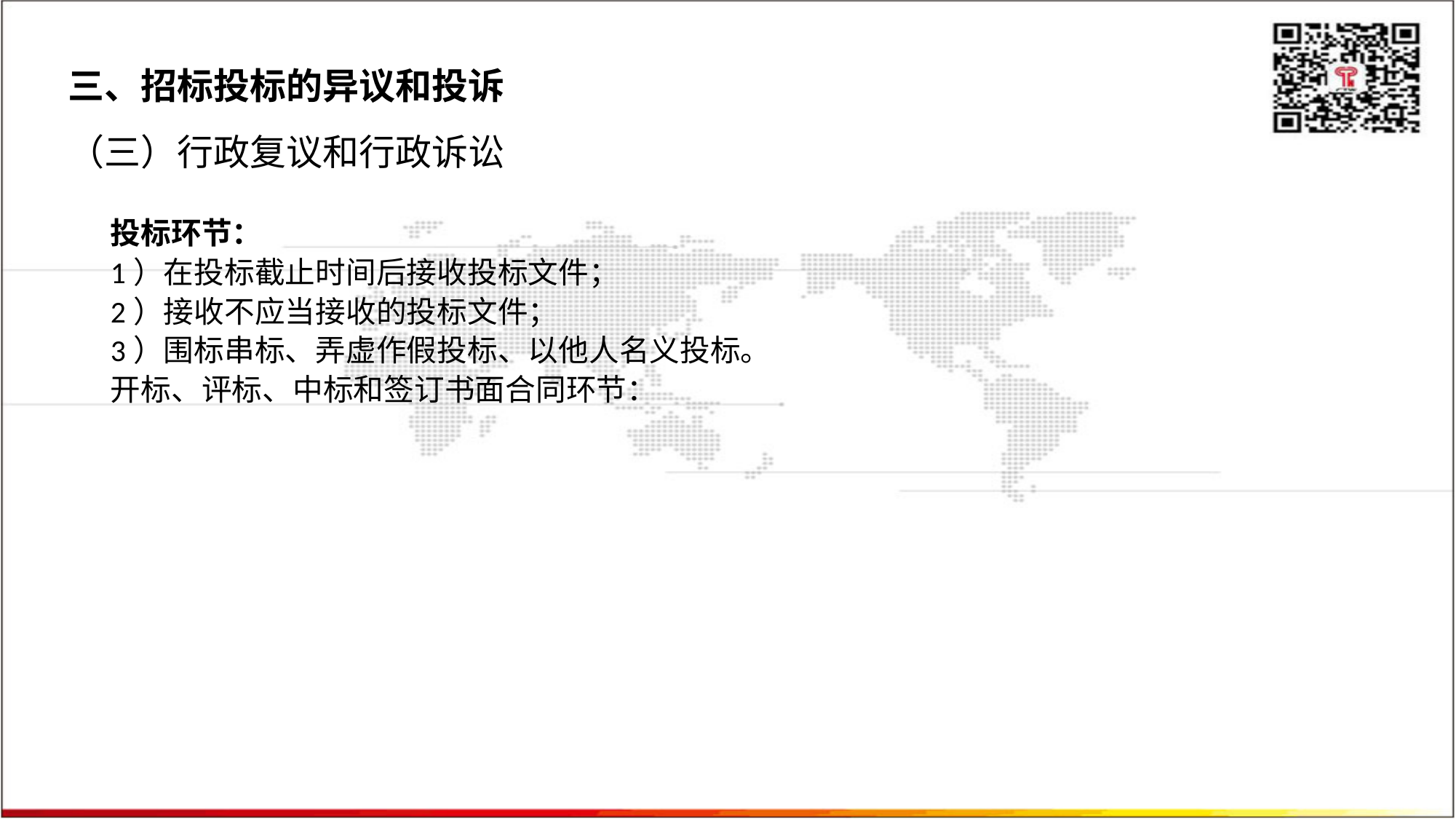

三、招标投标的异议和投诉
（三）行政复议和行政诉讼
投标环节：
1）在投标截止时间后接收投标文件；
2）接收不应当接收的投标文件；
3）围标串标、弄虚作假投标、以他人名义投标。
开标、评标、中标和签订书面合同环节：